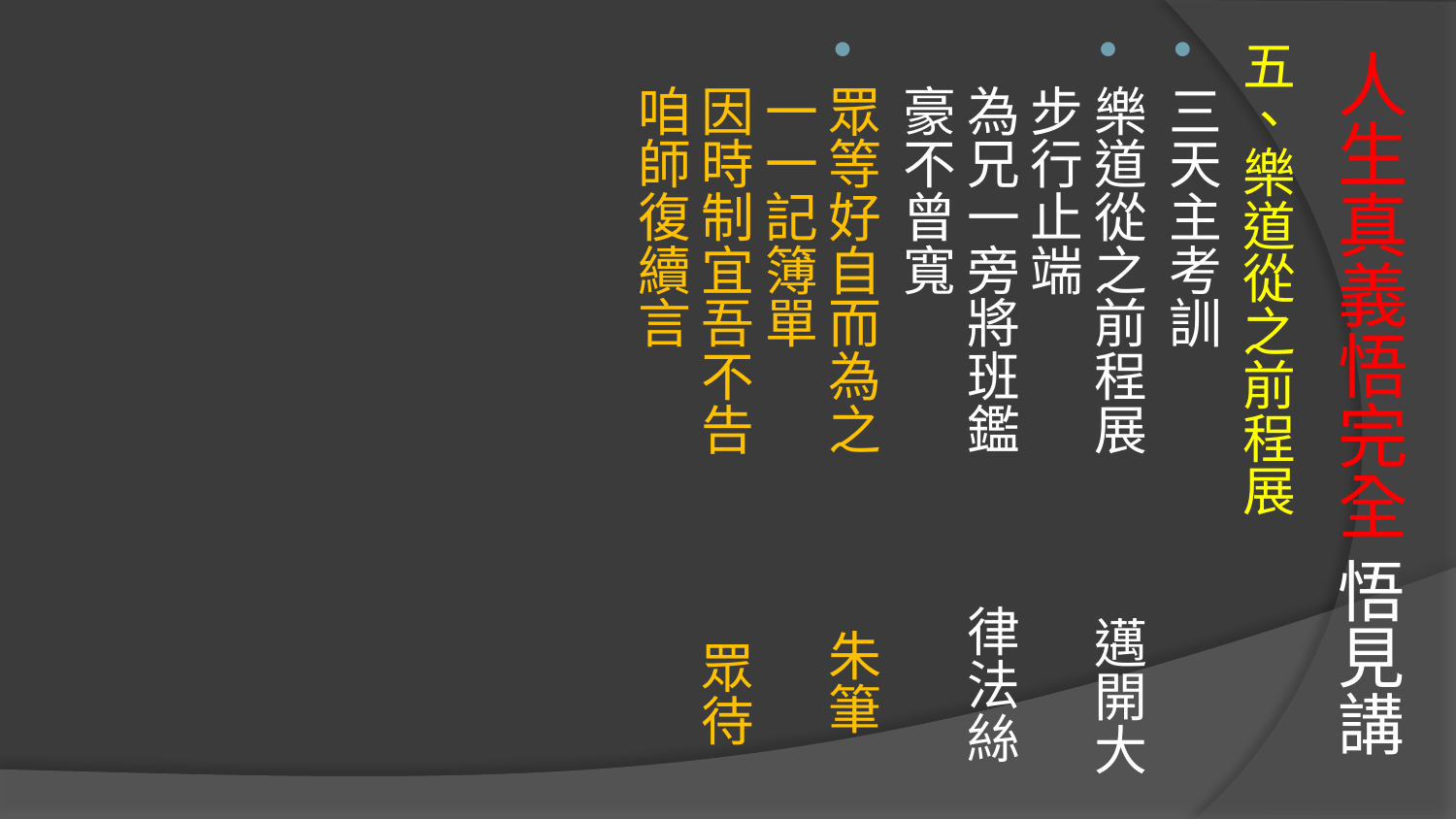

# 人生真義悟完全 悟見講
五、樂道從之前程展
三天主考訓
樂道從之前程展　         邁開大步行止端　
為兄一旁將班鑑　        律法絲豪不曾寬
眾等好自而為之　          朱筆一一記簿單　
因時制宜吾不告　           眾待咱師復續言